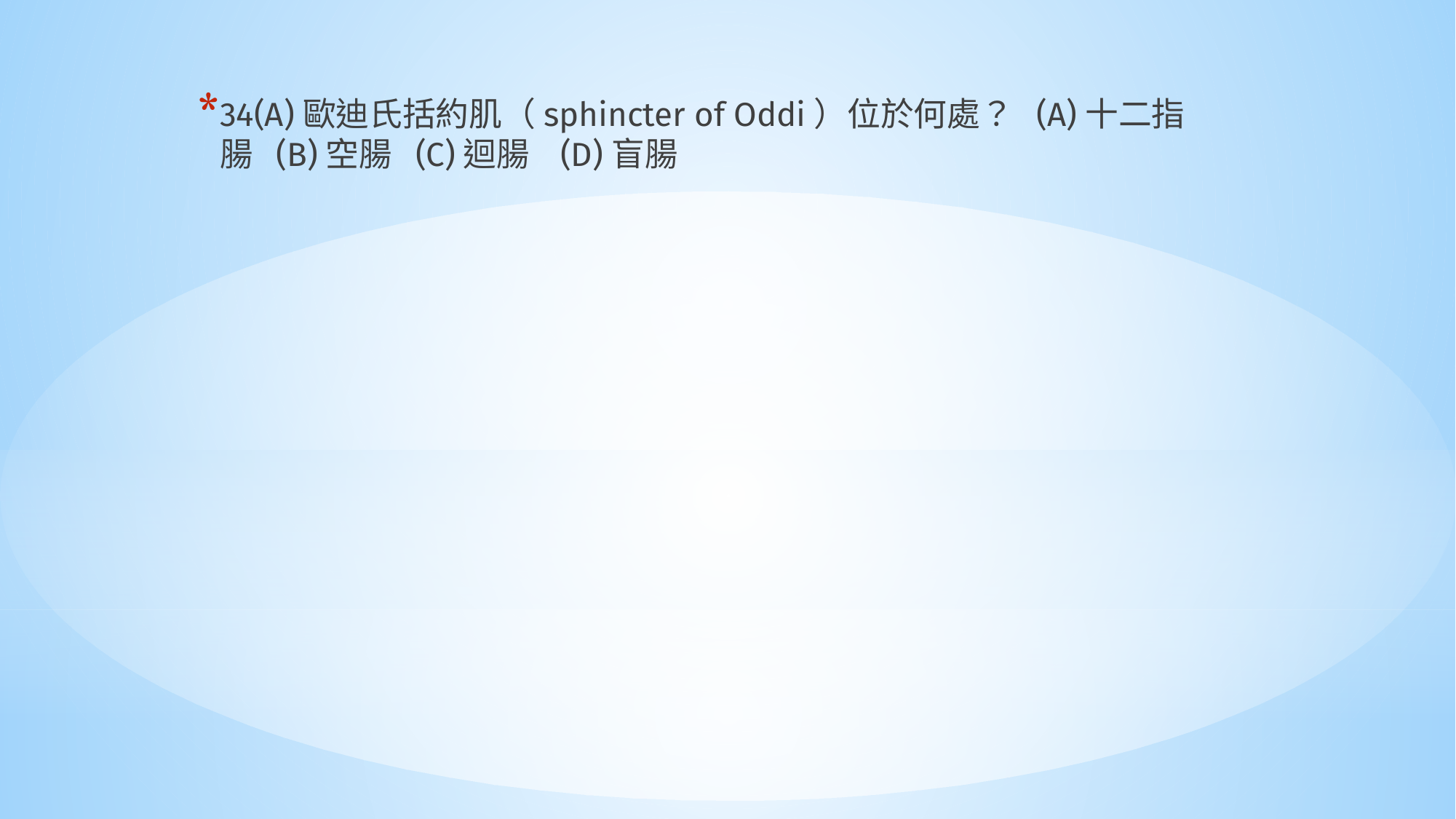

34(A)歐迪氏括約肌（sphincter of Oddi）位於何處？  (A)十二指腸  (B)空腸  (C)迴腸   (D)盲腸
#